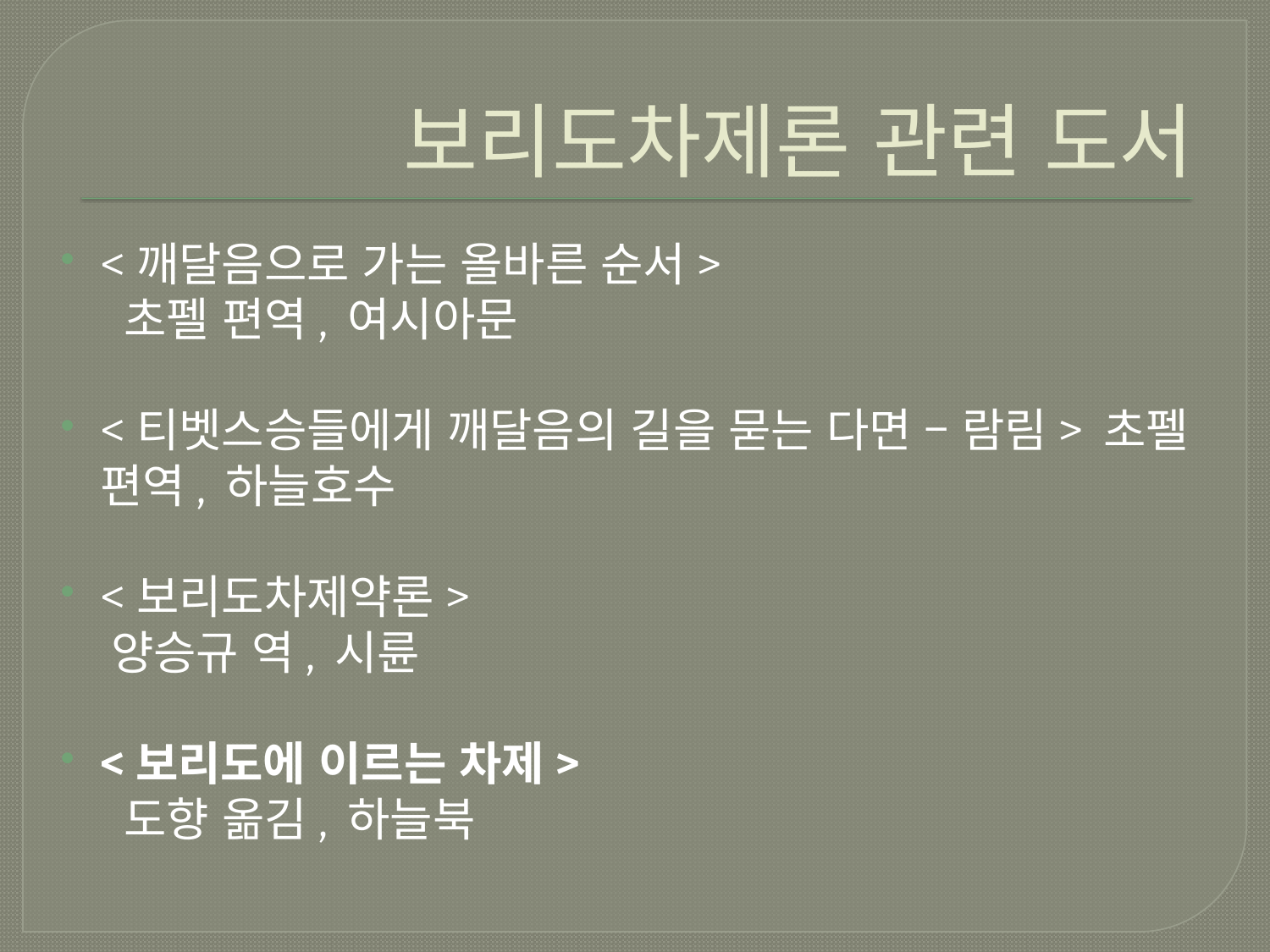

# 보리도차제론 관련 도서
<깨달음으로 가는 올바른 순서>
    초펠 편역, 여시아문

<티벳스승들에게 깨달음의 길을 묻는 다면 – 람림> 초펠 편역, 하늘호수

<보리도차제약론>
   양승규 역, 시륜

<보리도에 이르는 차제>
    도향 옮김, 하늘북